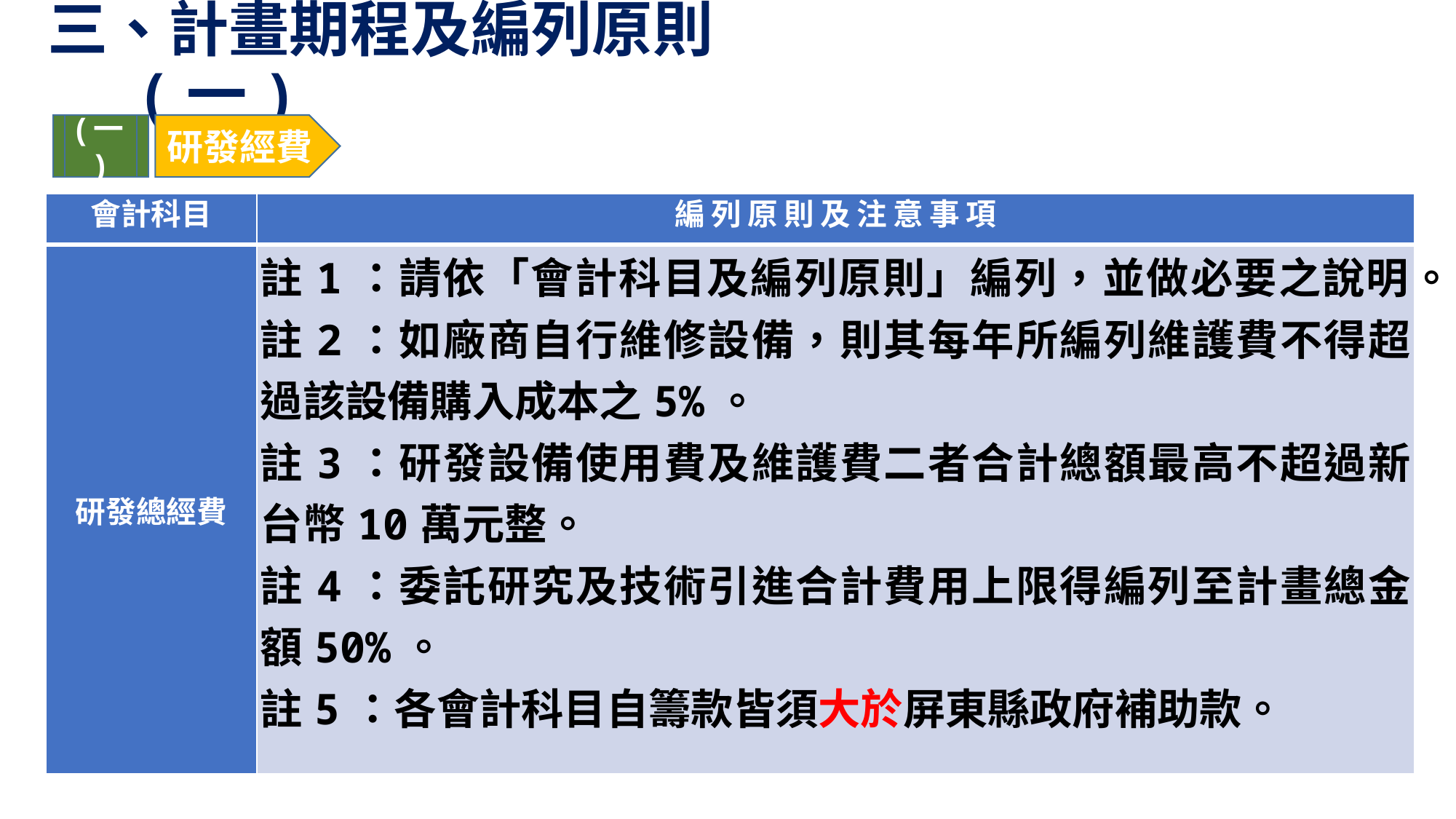

# 三、計畫期程及編列原則(一)
(一)
研發經費
| 會計科目 | 編 列 原 則 及 注 意 事 項 |
| --- | --- |
| 研發總經費 | 註1：請依「會計科目及編列原則」編列，並做必要之說明。 註2：如廠商自行維修設備，則其每年所編列維護費不得超過該設備購入成本之5%。 註3：研發設備使用費及維護費二者合計總額最高不超過新台幣10萬元整。 註4：委託研究及技術引進合計費用上限得編列至計畫總金額50%。 註5：各會計科目自籌款皆須大於屏東縣政府補助款。 |